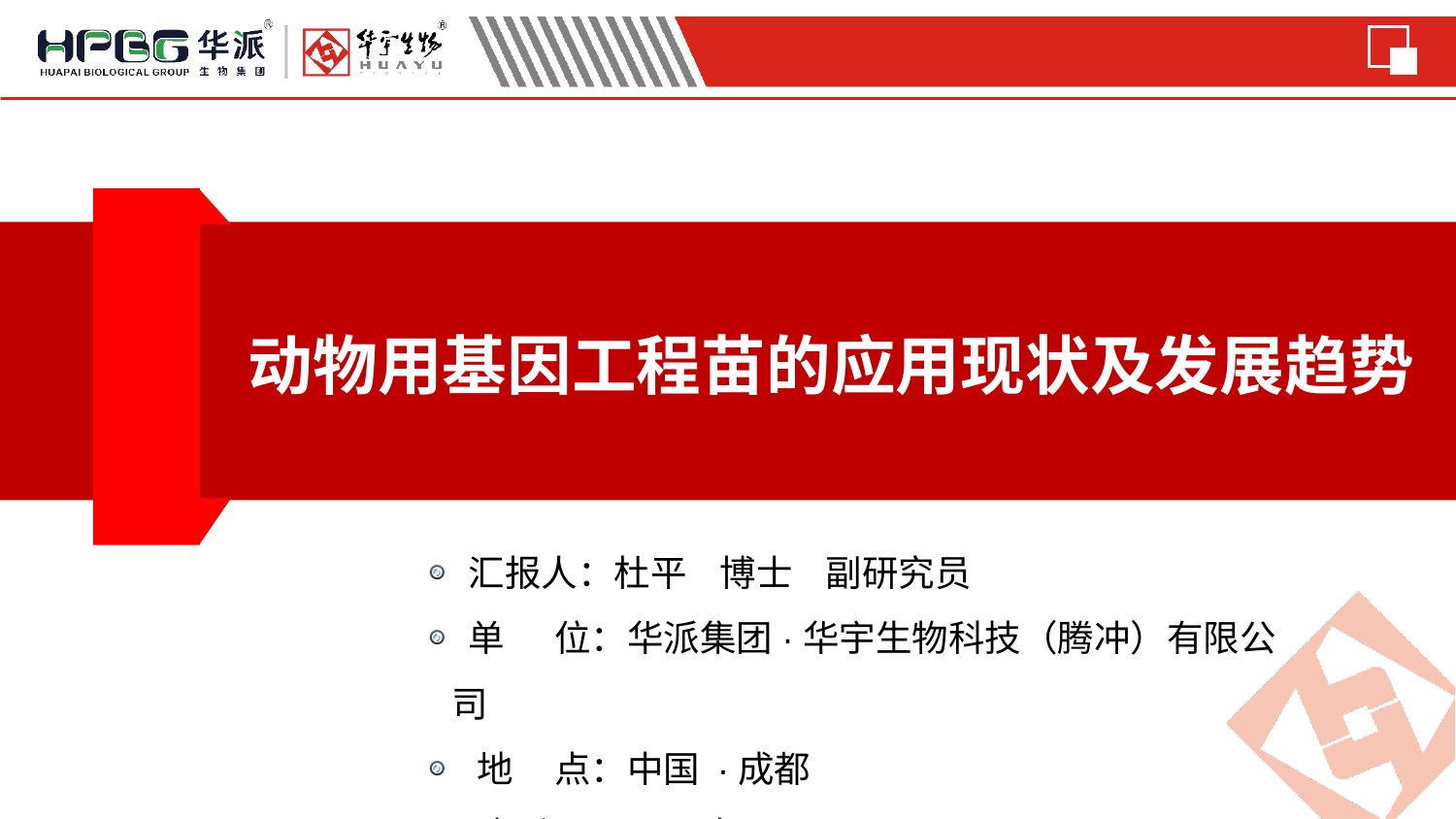

动物用基因工程苗的应用现状及发展趋势

 汇报人：杜平    博士    副研究员
 单      位：华派集团·华宇生物科技（腾冲）有限公司
  地     点：中国 ·成都
 时    间：2025年05月29日